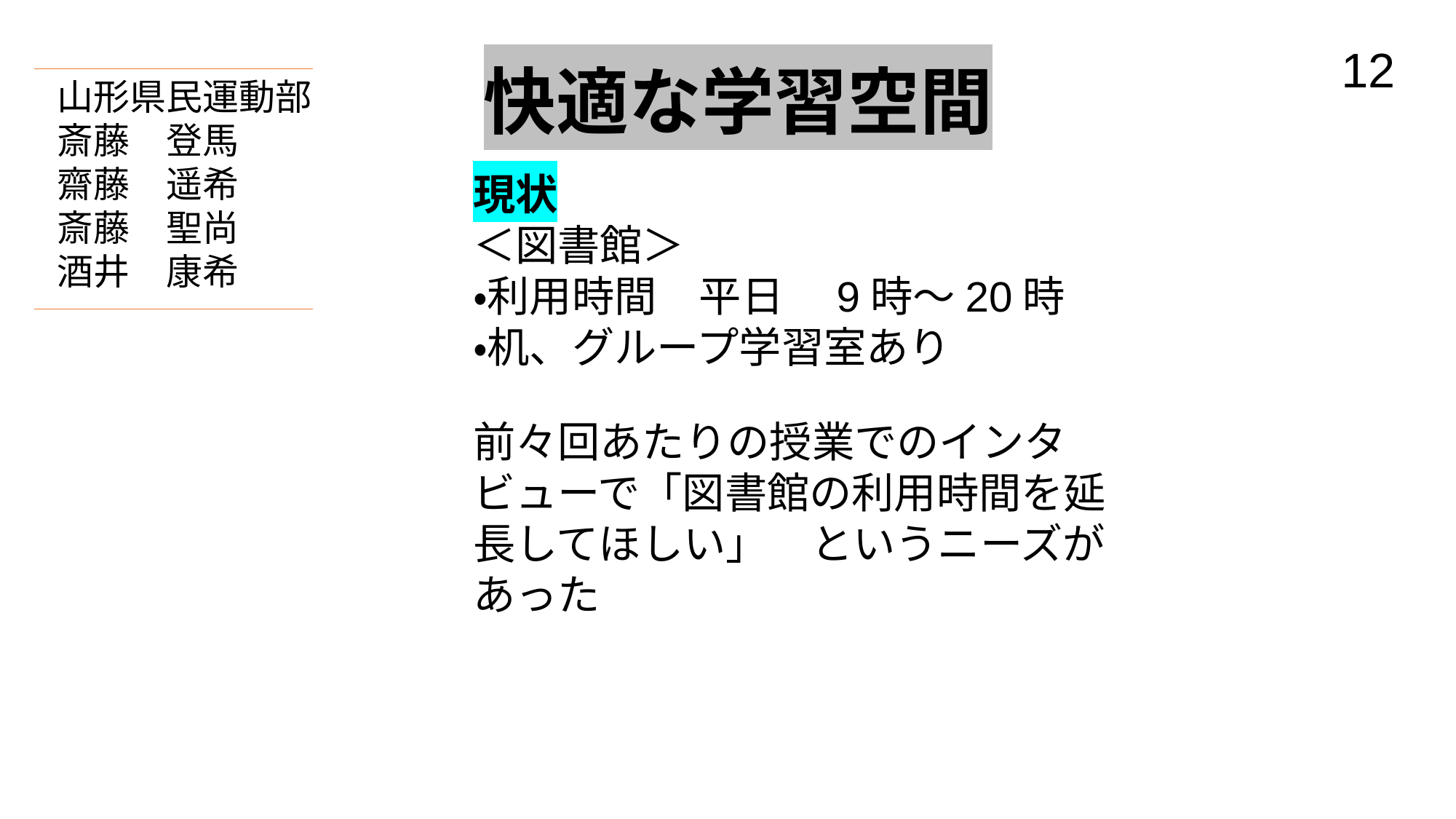

# 快適な学習空間
12
山形県民運動部
斎藤　登馬
齋藤　遥希
斎藤　聖尚
酒井　康希

現状
＜図書館＞
・利用時間　平日　9時～20時
・机、グループ学習室あり

前々回あたりの授業でのインタビューで「図書館の利用時間を延長してほしい」　というニーズがあった